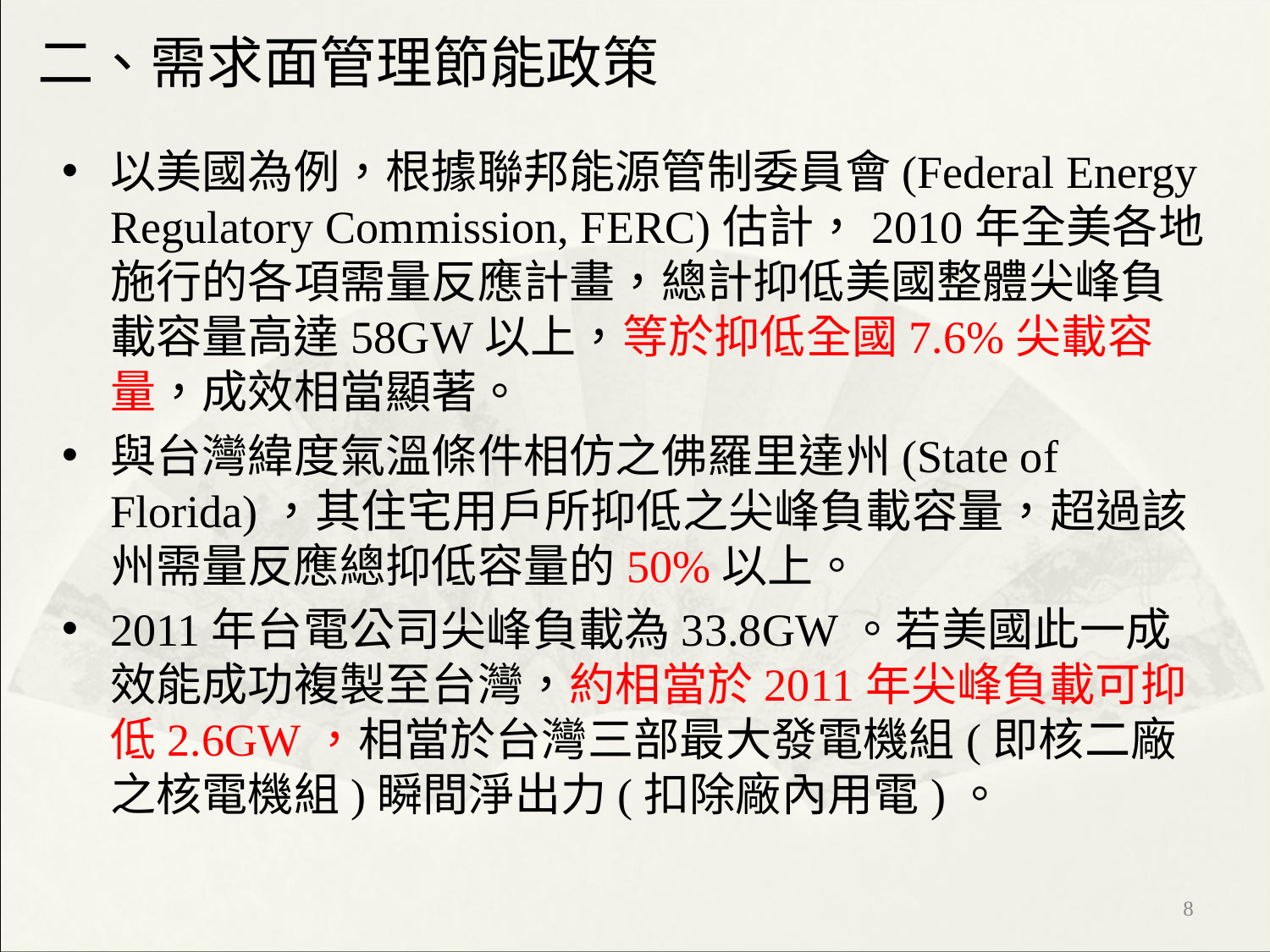

# 二、需求面管理節能政策
以美國為例，根據聯邦能源管制委員會(Federal Energy Regulatory Commission, FERC)估計，2010年全美各地施行的各項需量反應計畫，總計抑低美國整體尖峰負載容量高達58GW以上，等於抑低全國7.6%尖載容量，成效相當顯著。
與台灣緯度氣溫條件相仿之佛羅里達州(State of Florida)，其住宅用戶所抑低之尖峰負載容量，超過該州需量反應總抑低容量的50%以上。
2011年台電公司尖峰負載為33.8GW。若美國此一成效能成功複製至台灣，約相當於2011年尖峰負載可抑低2.6GW，相當於台灣三部最大發電機組(即核二廠之核電機組)瞬間淨出力(扣除廠內用電)。

8